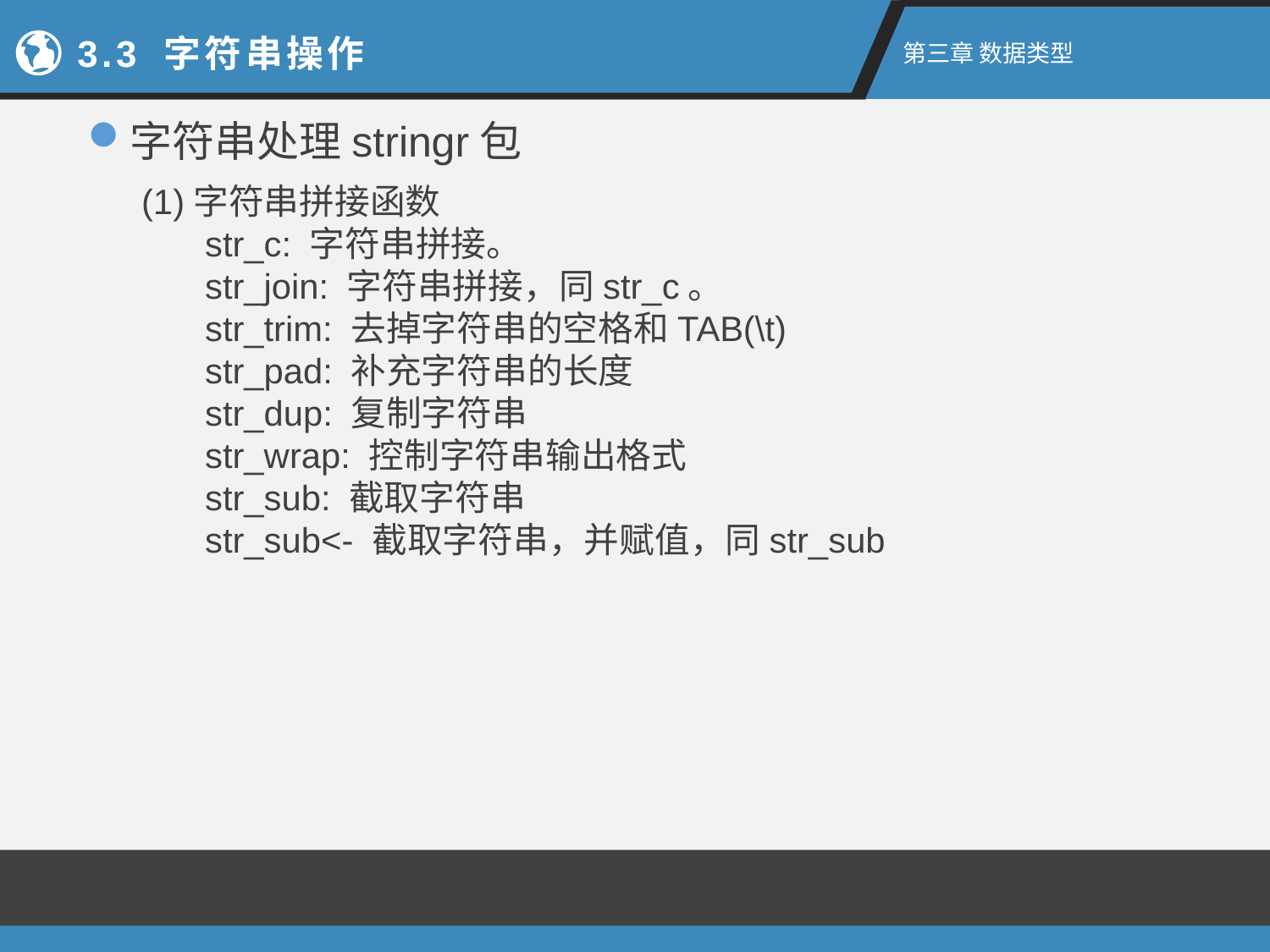

2.1新手上路
3.3 字符串操作

第二章 R语言入门
第三章 数据类型
字符串处理stringr包
(1)字符串拼接函数
str_c: 字符串拼接。
str_join: 字符串拼接，同str_c。
str_trim: 去掉字符串的空格和TAB(\t)
str_pad: 补充字符串的长度
str_dup: 复制字符串
str_wrap: 控制字符串输出格式
str_sub: 截取字符串
str_sub<- 截取字符串，并赋值，同str_sub